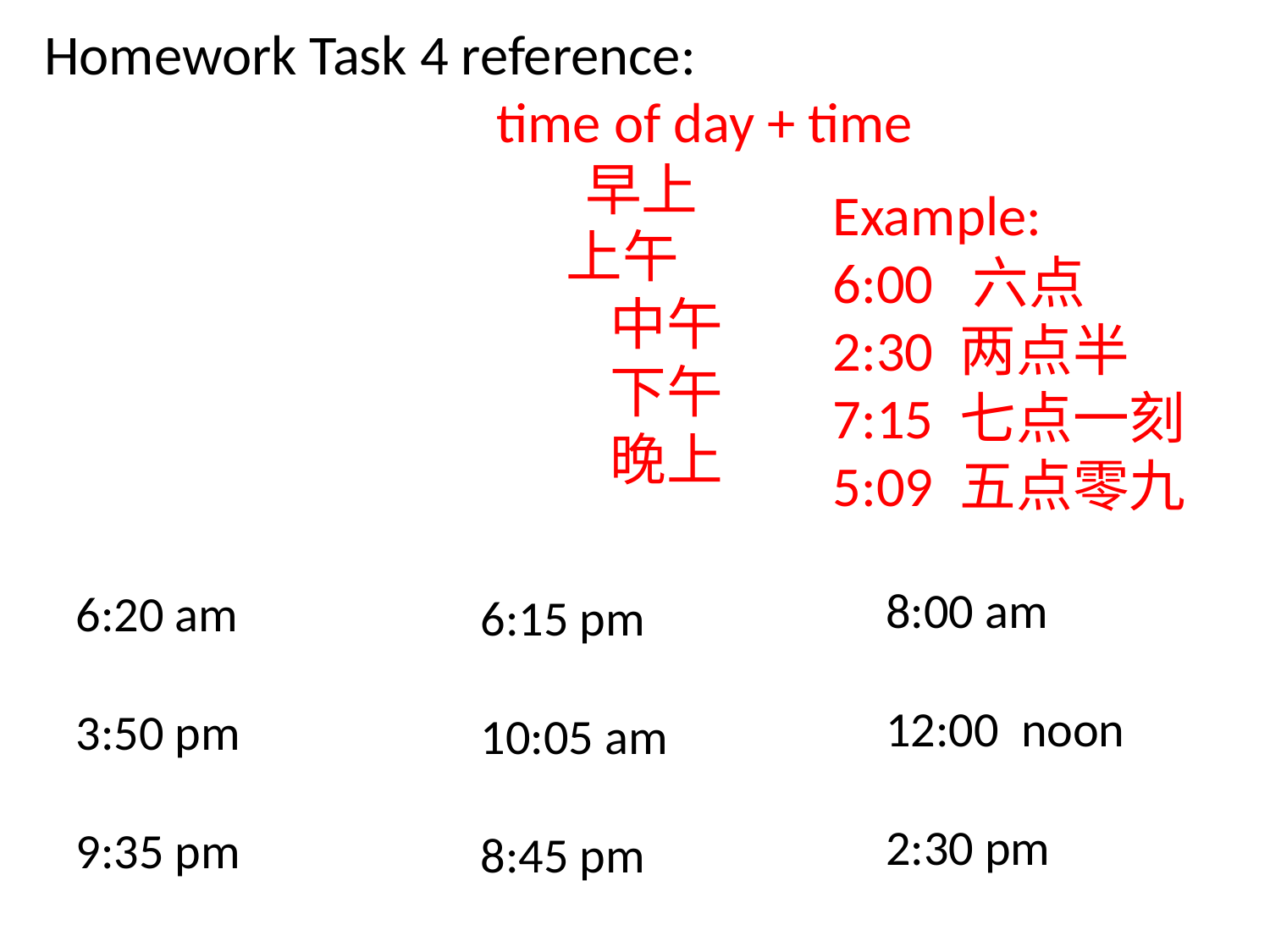

Homework Task 4 reference:
      time of day + time
 早上
 上午
中午
下午
晚上

Example:
6:00  六点
2:30 两点半
7:15 七点一刻
5:09 五点零九
8:00 am

12:00  noon

2:30 pm
6:20 am

3:50 pm

9:35 pm
6:15 pm

10:05 am

8:45 pm